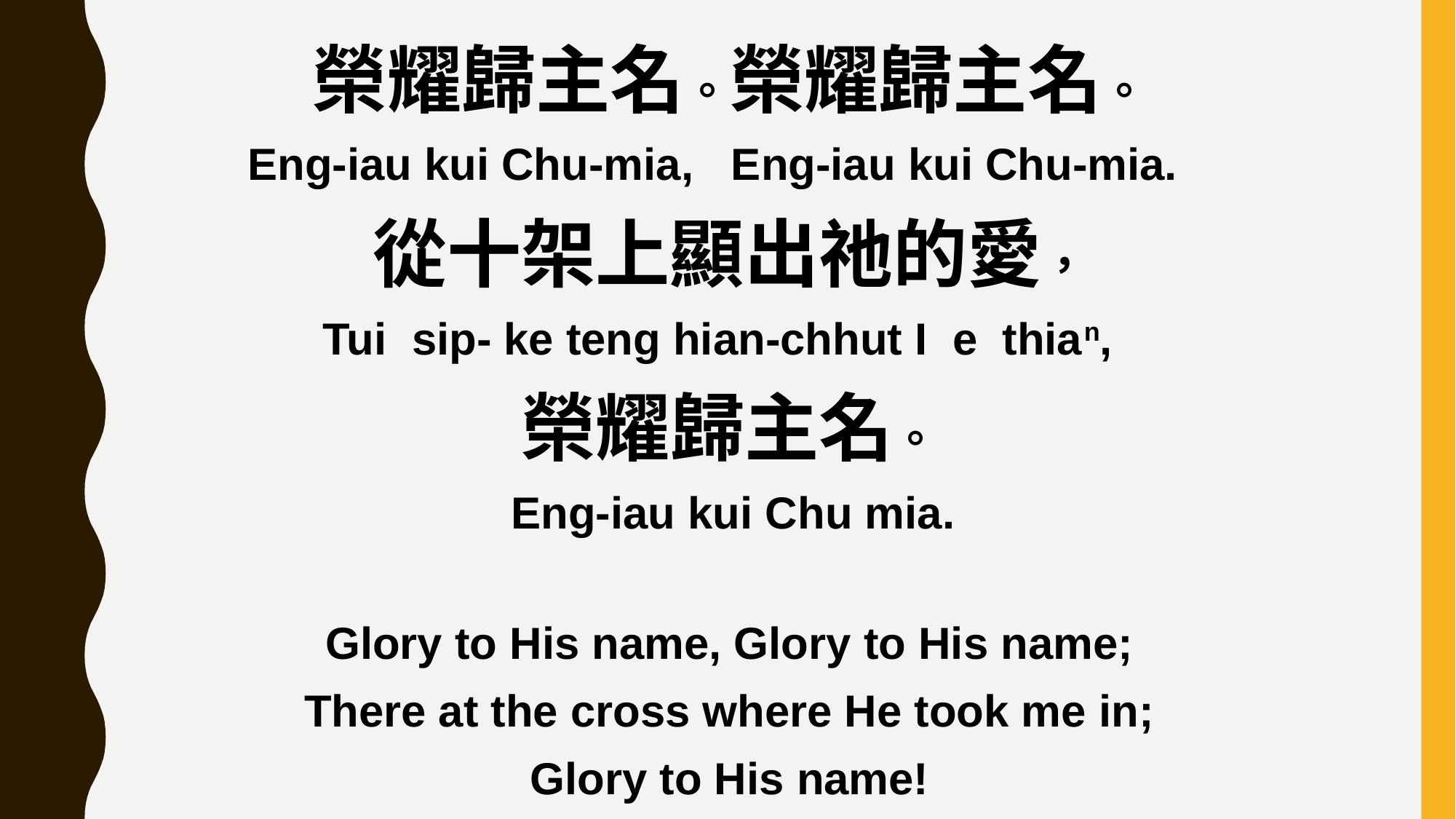

榮耀歸主名。榮耀歸主名。
    Eng-iau kui Chu-mia,   Eng-iau kui Chu-mia.
從十架上顯出祂的愛，
          Tui  sip- ke teng hian-chhut I  e  thian,
榮耀歸主名。
                         Eng-iau kui Chu mia.

Glory to His name, Glory to His name;
There at the cross where He took me in;
Glory to His name!